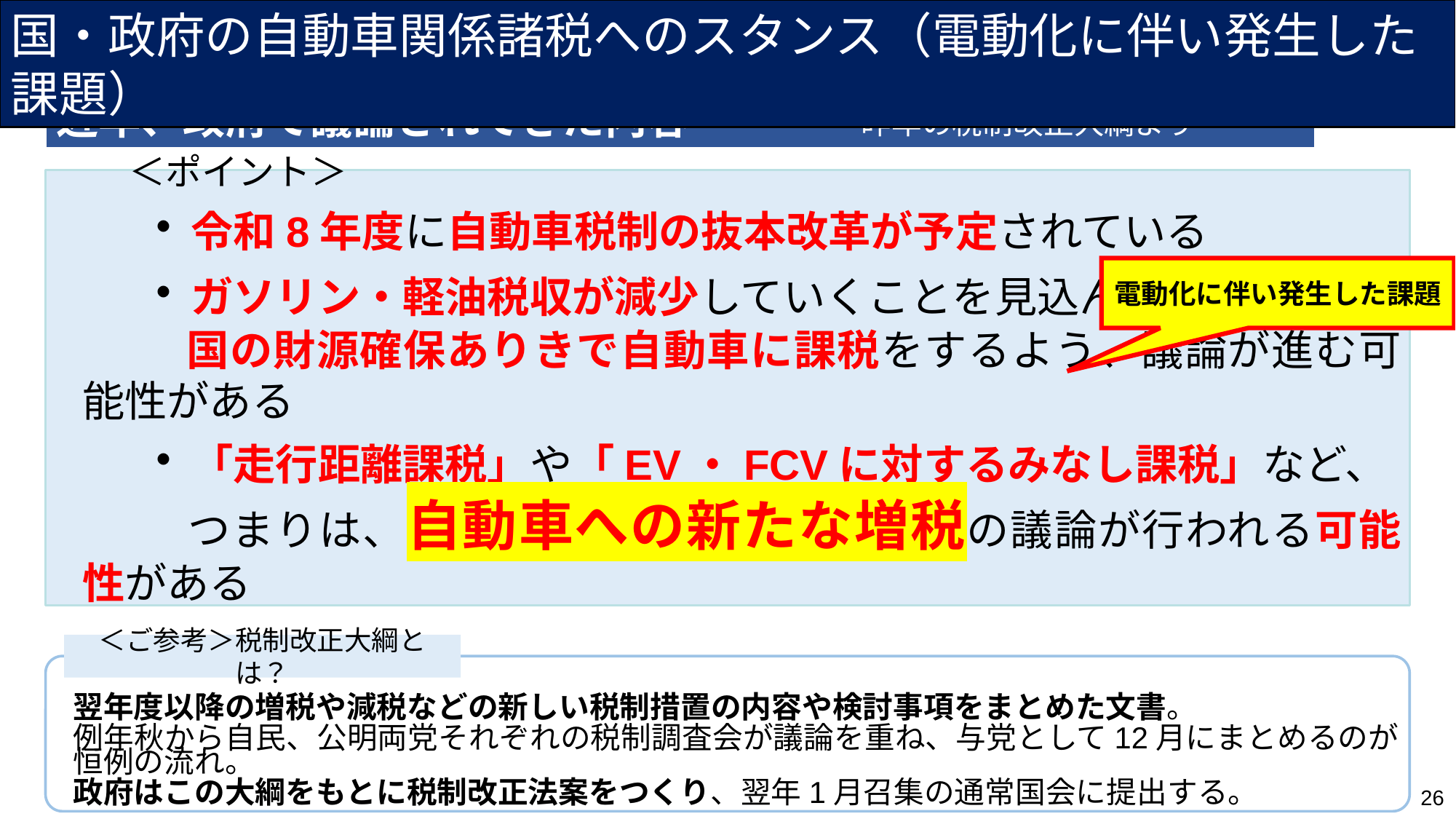

国・政府の自動車関係諸税へのスタンス（電動化に伴い発生した課題）
近年、政府で議論されてきた内容　　　*一昨年の税制改正大綱より
　　＜ポイント＞
 　・令和8年度に自動車税制の抜本改革が予定されている
 　・ガソリン・軽油税収が減少していくことを見込んで、
　　　国の財源確保ありきで自動車に課税をするよう、議論が進む可能性がある
 　・「走行距離課税」や「EV・FCVに対するみなし課税」など、
　　　つまりは、自動車への新たな増税の議論が行われる可能性がある

電動化に伴い発生した課題
＜ご参考＞税制改正大綱とは？

翌年度以降の増税や減税などの新しい税制措置の内容や検討事項をまとめた文書。
例年秋から自民、公明両党それぞれの税制調査会が議論を重ね、与党として12月にまとめるのが恒例の流れ。
政府はこの大綱をもとに税制改正法案をつくり、翌年1月召集の通常国会に提出する。
26